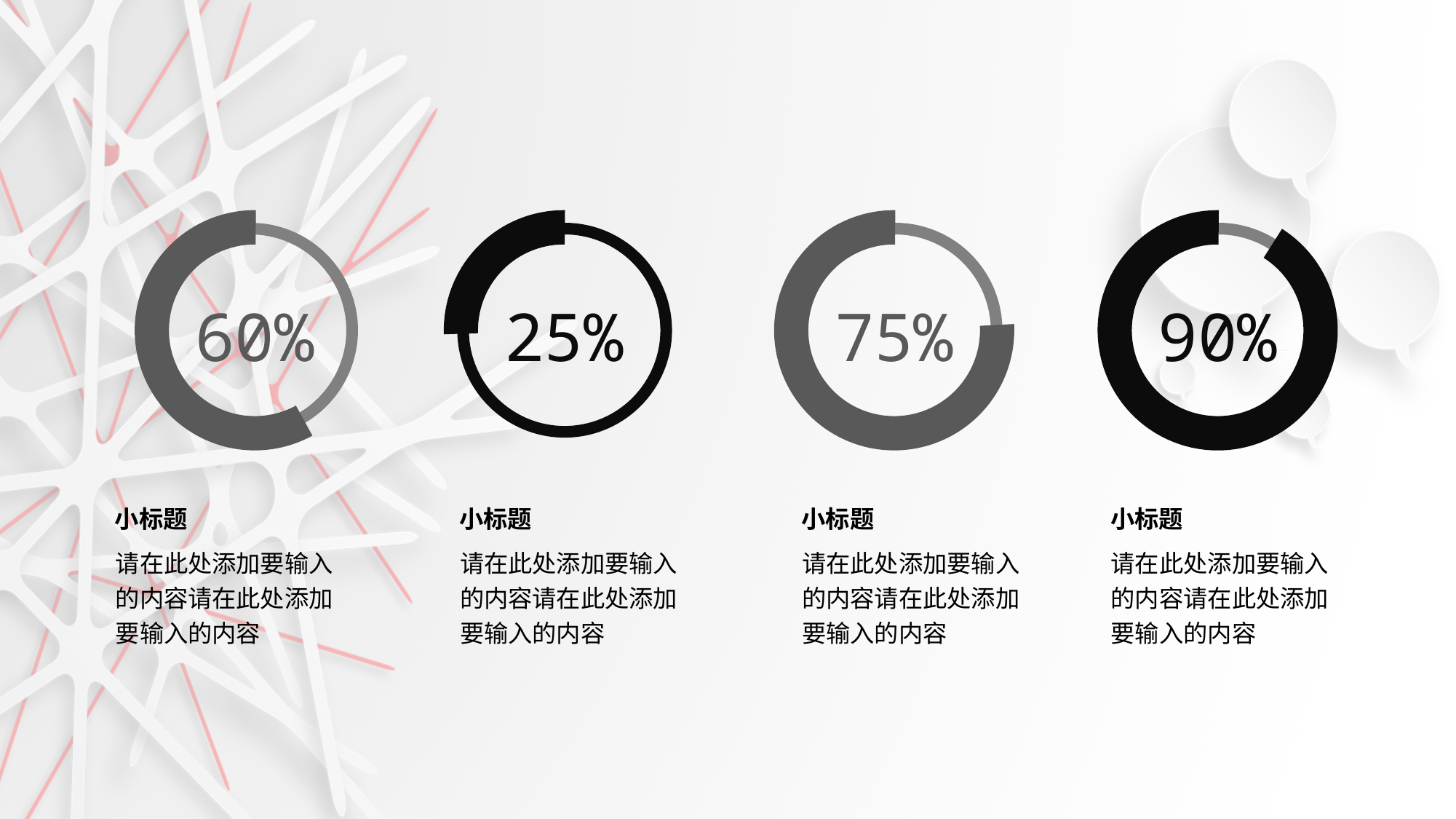

60%

25%

75%

90%
小标题
小标题
小标题
小标题
请在此处添加要输入的内容请在此处添加要输入的内容
请在此处添加要输入的内容请在此处添加要输入的内容
请在此处添加要输入的内容请在此处添加要输入的内容
请在此处添加要输入的内容请在此处添加要输入的内容